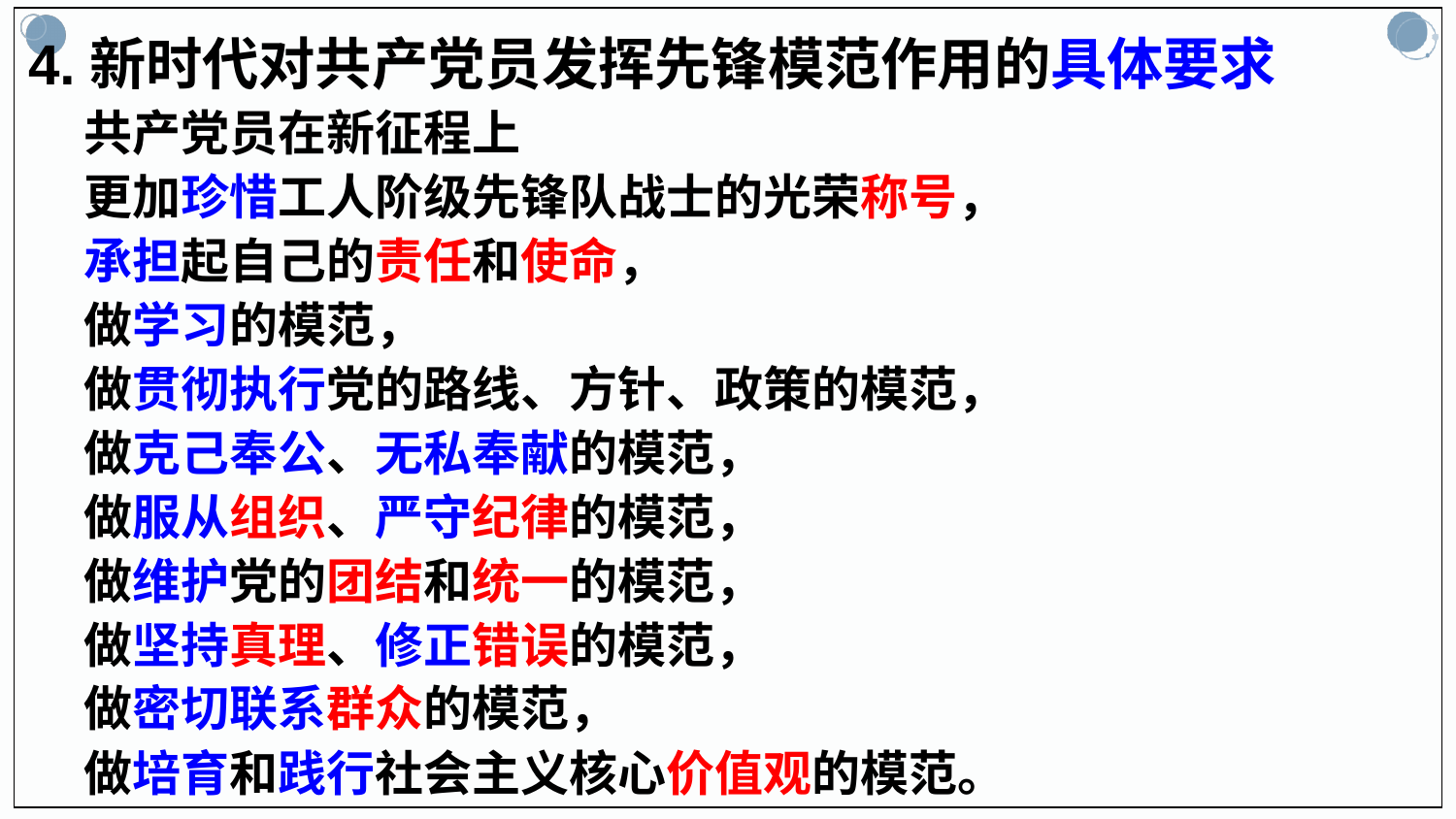

4.新时代对共产党员发挥先锋模范作用的具体要求
    共产党员在新征程上
    更加珍惜工人阶级先锋队战士的光荣称号，
    承担起自己的责任和使命，
    做学习的模范，
    做贯彻执行党的路线、方针、政策的模范，
    做克己奉公、无私奉献的模范，
    做服从组织、严守纪律的模范，
    做维护党的团结和统一的模范，
    做坚持真理、修正错误的模范，
    做密切联系群众的模范，
    做培育和践行社会主义核心价值观的模范。